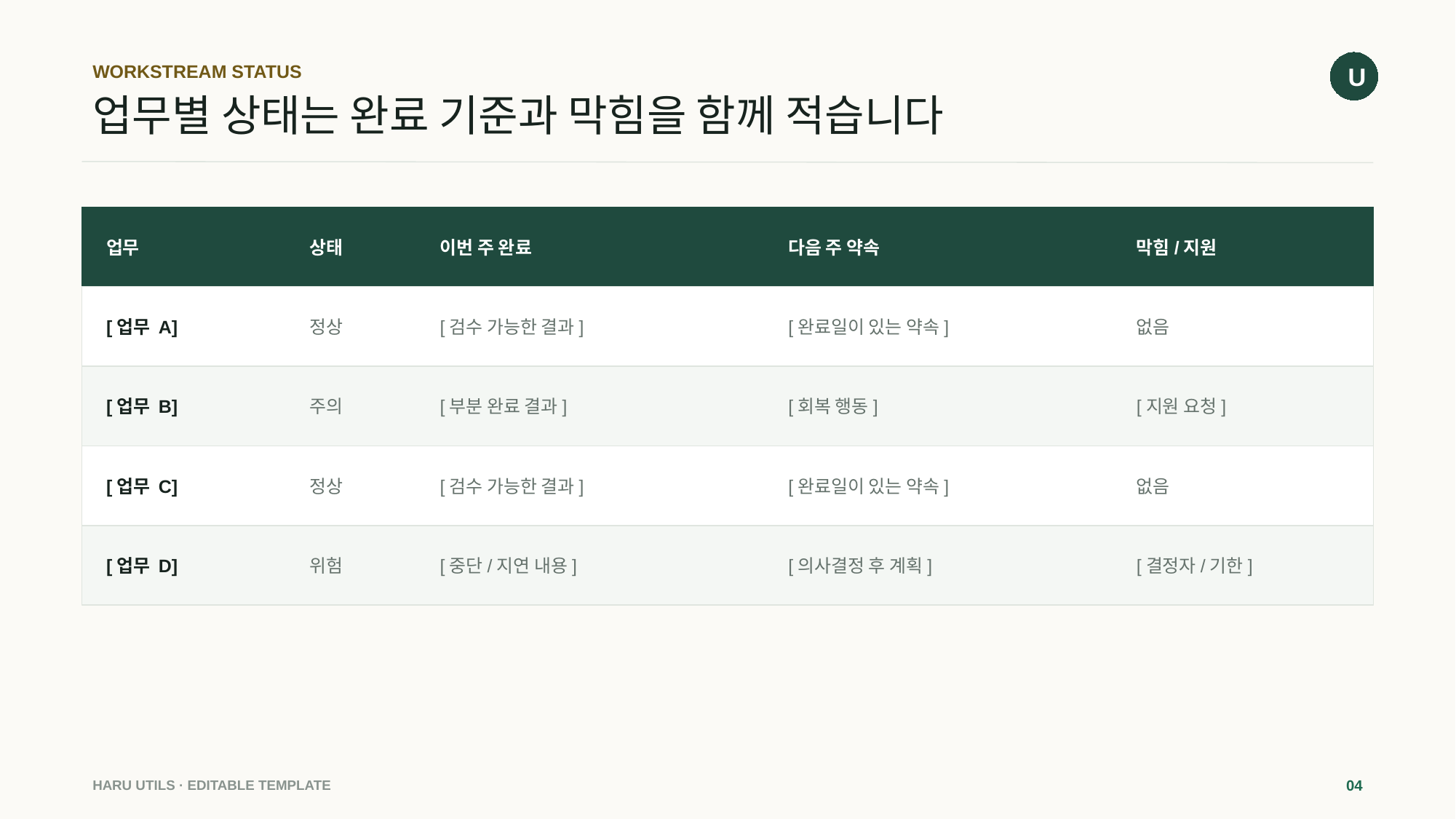

U
WORKSTREAM STATUS
# 업무별 상태는 완료 기준과 막힘을 함께 적습니다

업무
상태
이번 주 완료
다음 주 약속
막힘/지원

[업무 A]
정상
[검수 가능한 결과]
[완료일이 있는 약속]
없음

[업무 B]
주의
[부분 완료 결과]
[회복 행동]
[지원 요청]

[업무 C]
정상
[검수 가능한 결과]
[완료일이 있는 약속]
없음

[업무 D]
위험
[중단/지연 내용]
[의사결정 후 계획]
[결정자/기한]
HARU UTILS · EDITABLE TEMPLATE
04